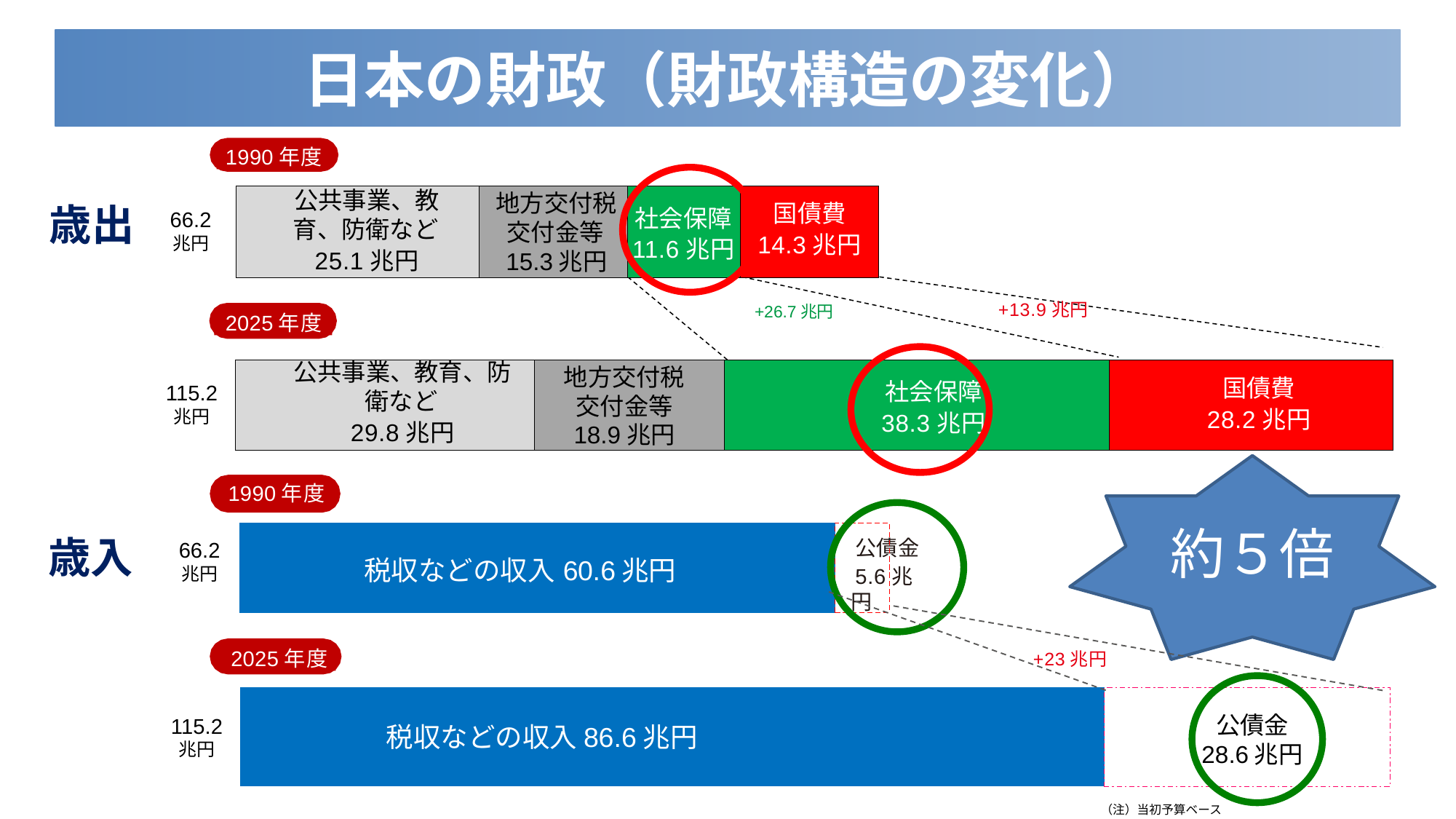

日本の財政（財政構造の変化）

### Chart

| Category | その他 | 交付税 | 社会保障 | 国債費 |
|---|---|---|---|---|
公共事業、教育、防衛など
25.1兆円
地方交付税交付金等
15.3兆円
国債費
14.3兆円
66.2
兆円
社会保障
11.6兆円

1990年度

歳出

### Chart

| Category |  |  |  |  |
|---|---|---|---|---|
公共事業、教育、防衛など
29.8兆円
地方交付税
交付金等
18.9兆円
国債費
28.2兆円
社会保障
38.3兆円
115.2
兆円
+13.9兆円
+26.7兆円

2025年度

約５倍

1990年度

### Chart

| Category |  |  |
|---|---|---|
66.2
兆円
公債金
5.6兆円

### Chart

| Category |  |  |
|---|---|---|
115.2
兆円
公債金
28.6兆円
税収などの収入86.6兆円
歳入

2025年度
+23兆円

2017年度
（注）当初予算ベース